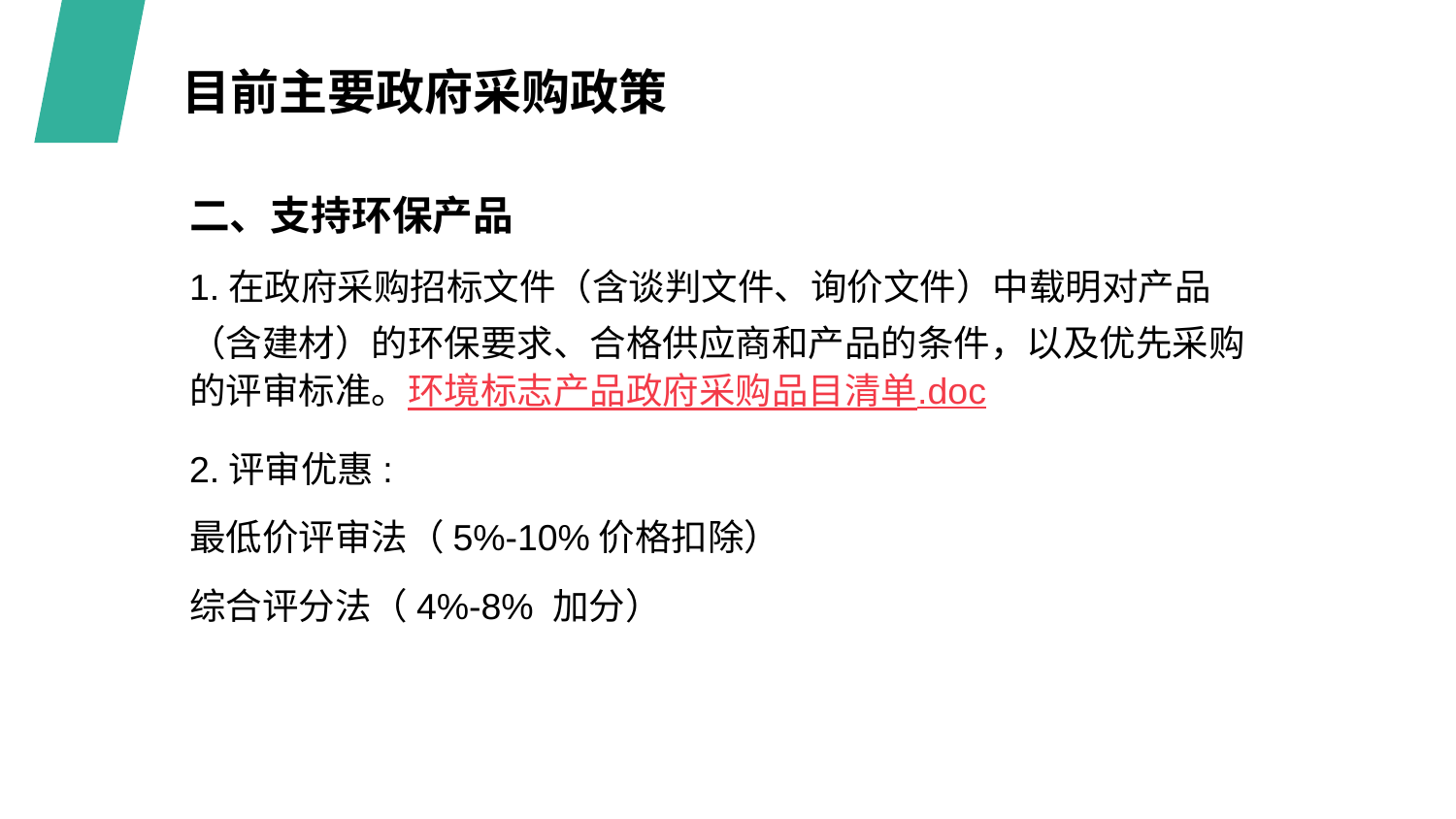

目前主要政府采购政策
二、支持环保产品
1.在政府采购招标文件（含谈判文件、询价文件）中载明对产品（含建材）的环保要求、合格供应商和产品的条件，以及优先采购的评审标准。环境标志产品政府采购品目清单.doc
2.评审优惠:
最低价评审法（5%-10%价格扣除）
综合评分法（4%-8% 加分）